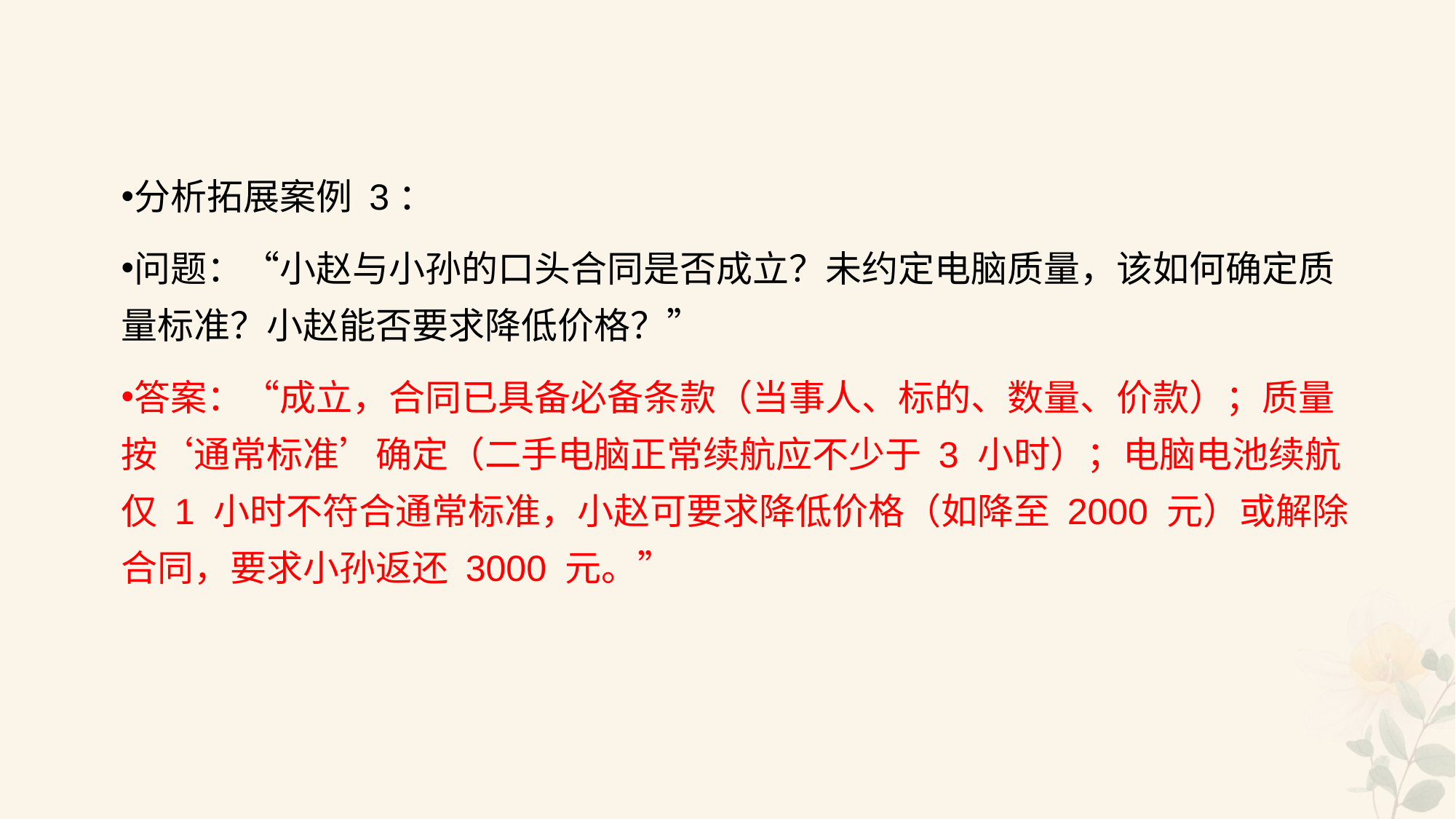

#
分析拓展案例 3：
问题：“小赵与小孙的口头合同是否成立？未约定电脑质量，该如何确定质量标准？小赵能否要求降低价格？”
答案：“成立，合同已具备必备条款（当事人、标的、数量、价款）；质量按‘通常标准’确定（二手电脑正常续航应不少于 3 小时）；电脑电池续航仅 1 小时不符合通常标准，小赵可要求降低价格（如降至 2000 元）或解除合同，要求小孙返还 3000 元。”